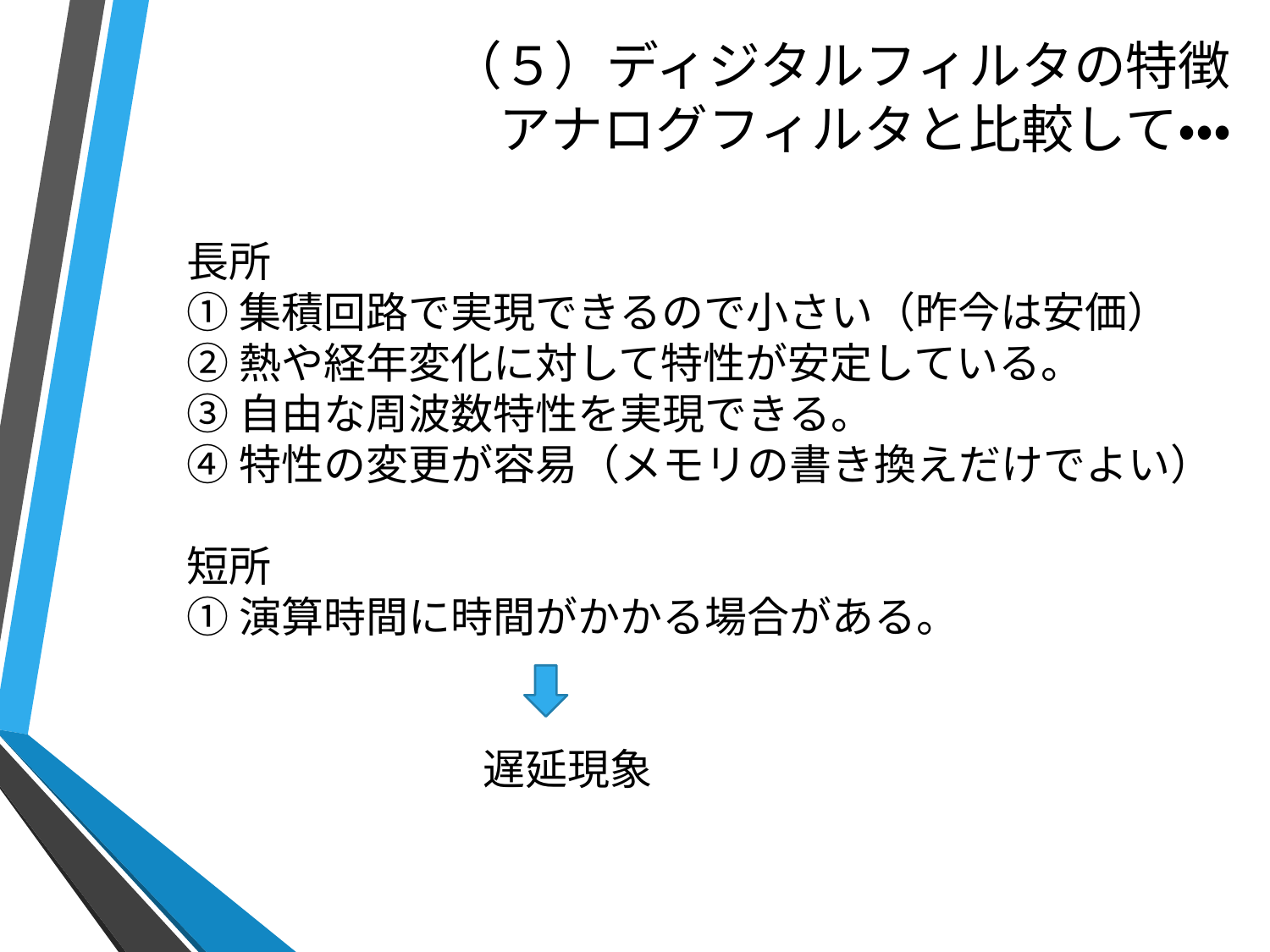

# （５）ディジタルフィルタの特徴 アナログフィルタと比較して・・・
長所
①集積回路で実現できるので小さい（昨今は安価）
②熱や経年変化に対して特性が安定している。
③自由な周波数特性を実現できる。
④特性の変更が容易（メモリの書き換えだけでよい）

短所
①演算時間に時間がかかる場合がある。

　　　　　　　遅延現象